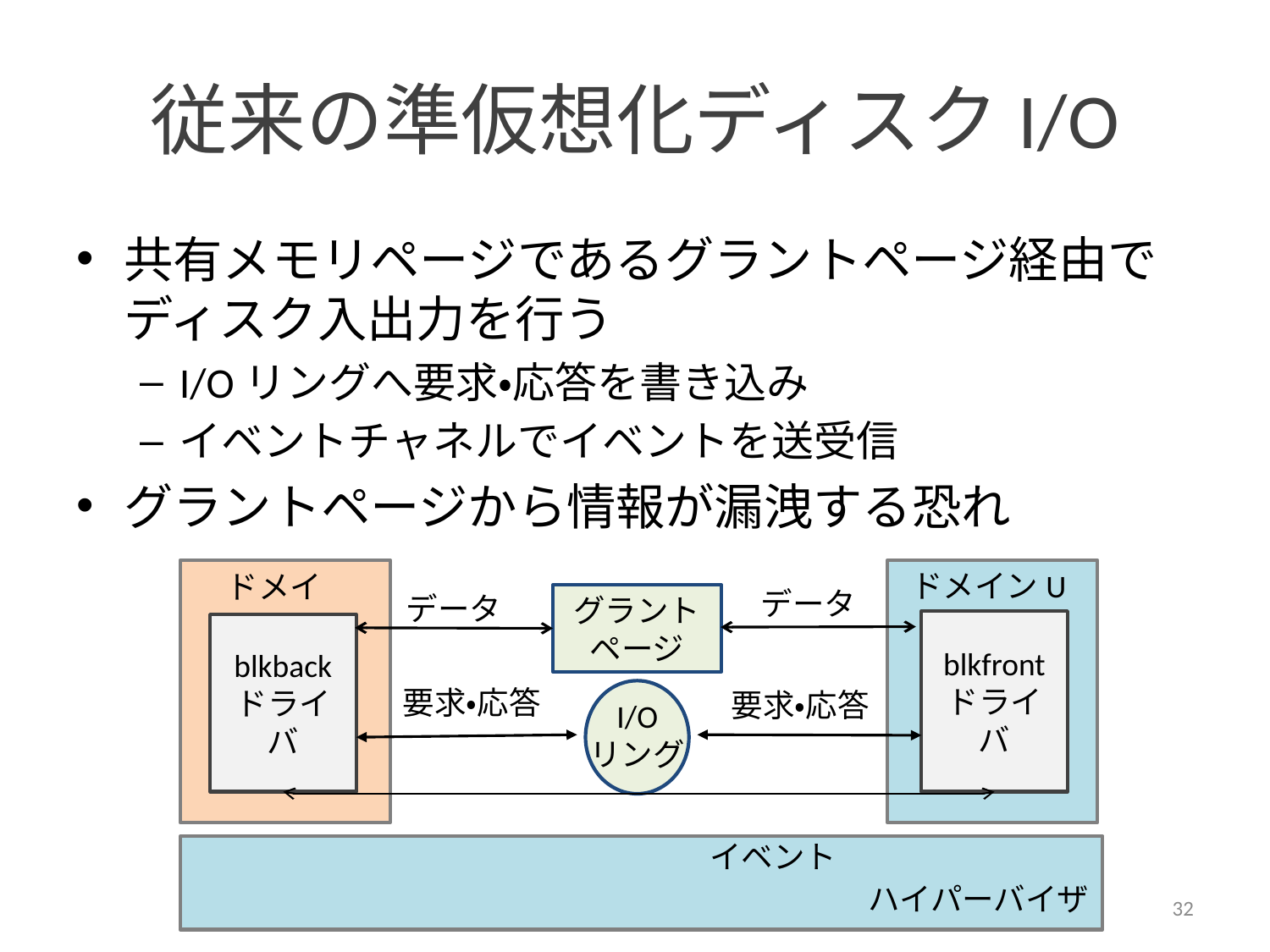

# 従来の準仮想化ディスクI/O
共有メモリページであるグラントページ経由でディスク入出力を行う
I/Oリングへ要求・応答を書き込み
イベントチャネルでイベントを送受信
グラントページから情報が漏洩する恐れ

ドメインU
ドメイン0
データ
データ
グラント
ページ
blkfront
ドライバ
blkback
ドライバ
要求・応答
要求・応答

I/O
リング
イベント

ハイパーバイザ
32